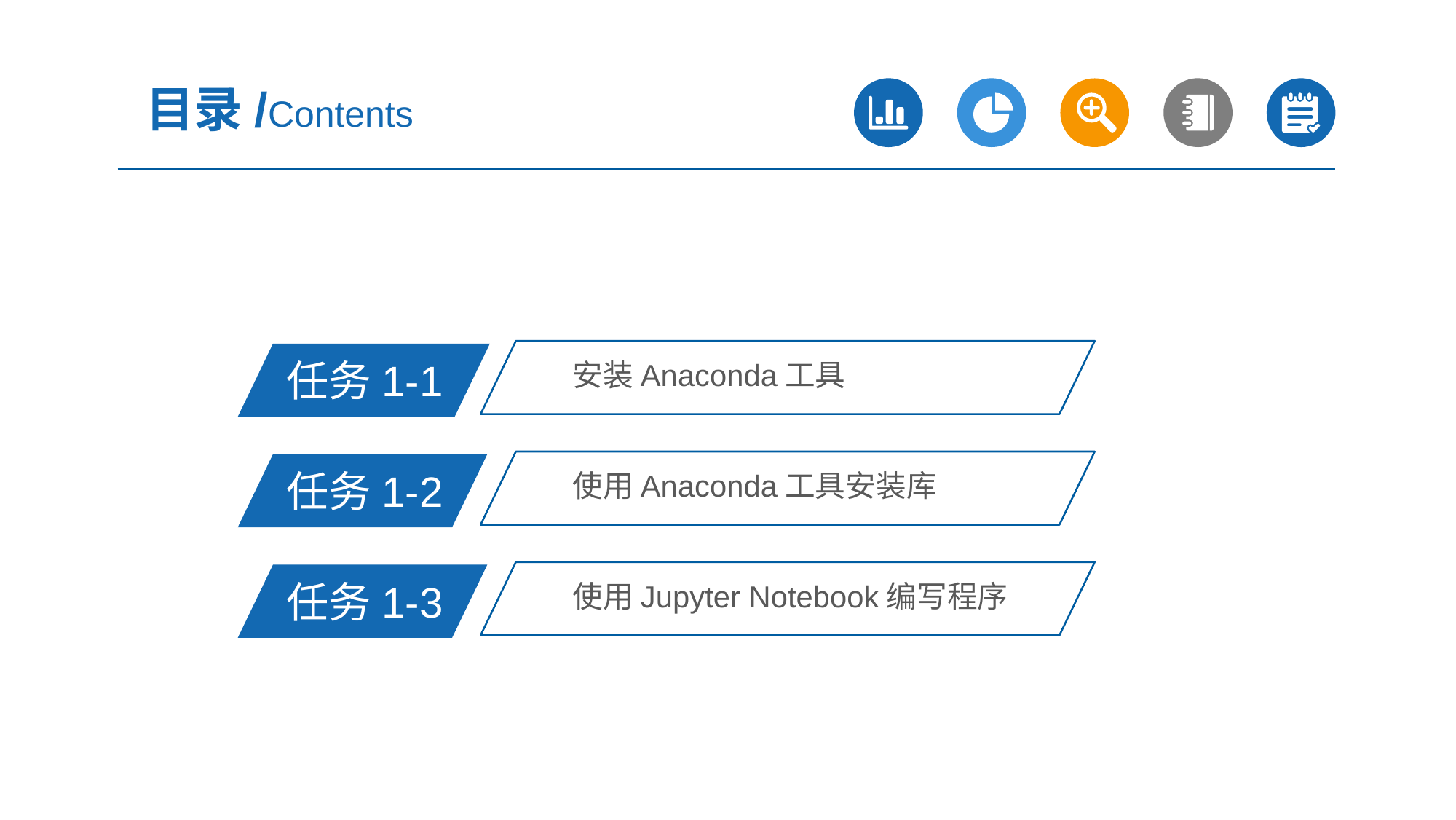

目录/Contents

安装Anaconda工具

任务1-1

使用Anaconda工具安装库

任务1-2

使用Jupyter Notebook编写程序

任务1-3